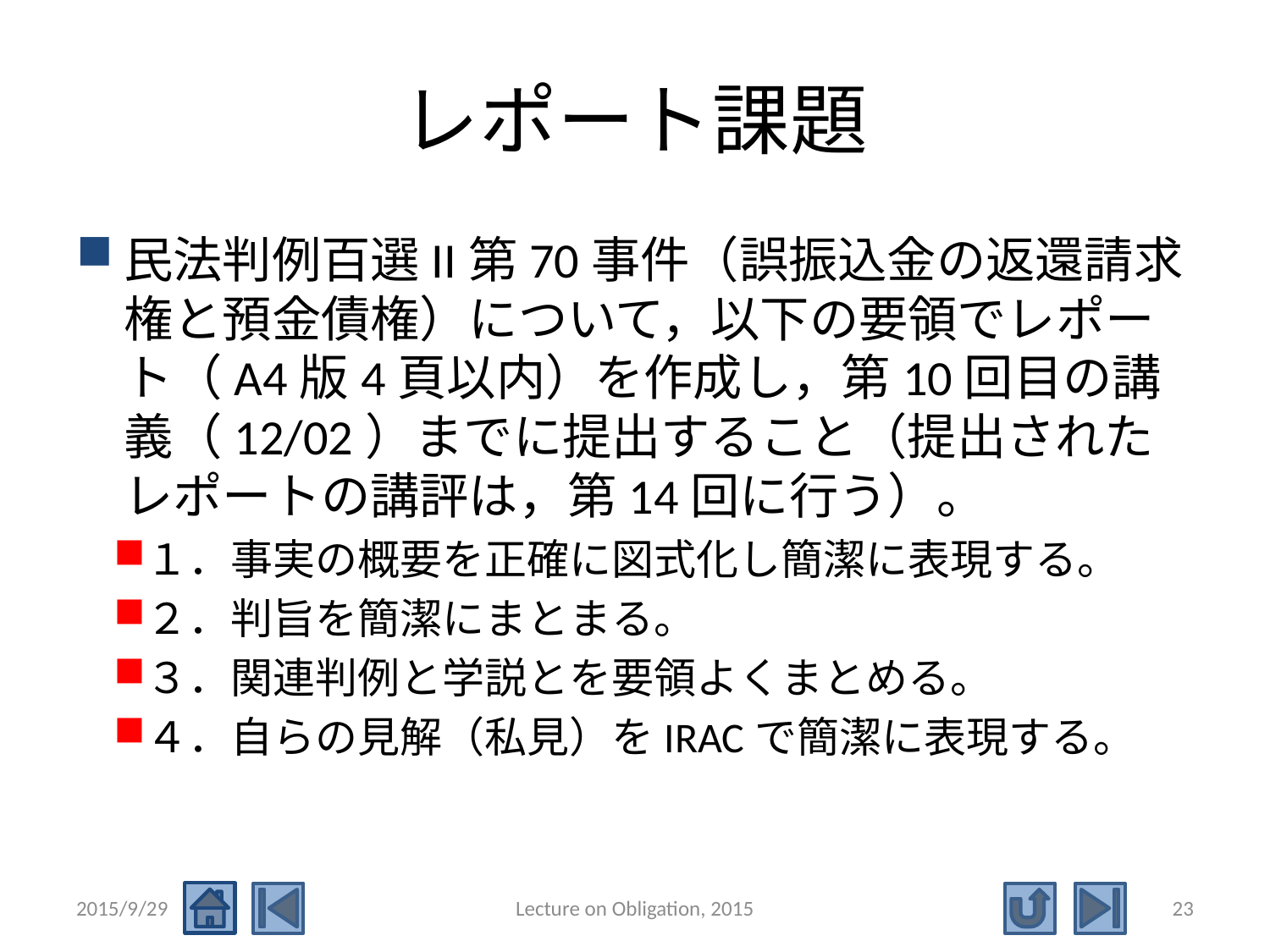

# レポート課題
民法判例百選II第70事件（誤振込金の返還請求権と預金債権）について，以下の要領でレポート（A4版4頁以内）を作成し，第10回目の講義（12/02）までに提出すること（提出されたレポートの講評は，第14回に行う）。
１．事実の概要を正確に図式化し簡潔に表現する。
２．判旨を簡潔にまとまる。
３．関連判例と学説とを要領よくまとめる。
４．自らの見解（私見）をIRACで簡潔に表現する。

2015/9/29
Lecture on Obligation, 2015
23